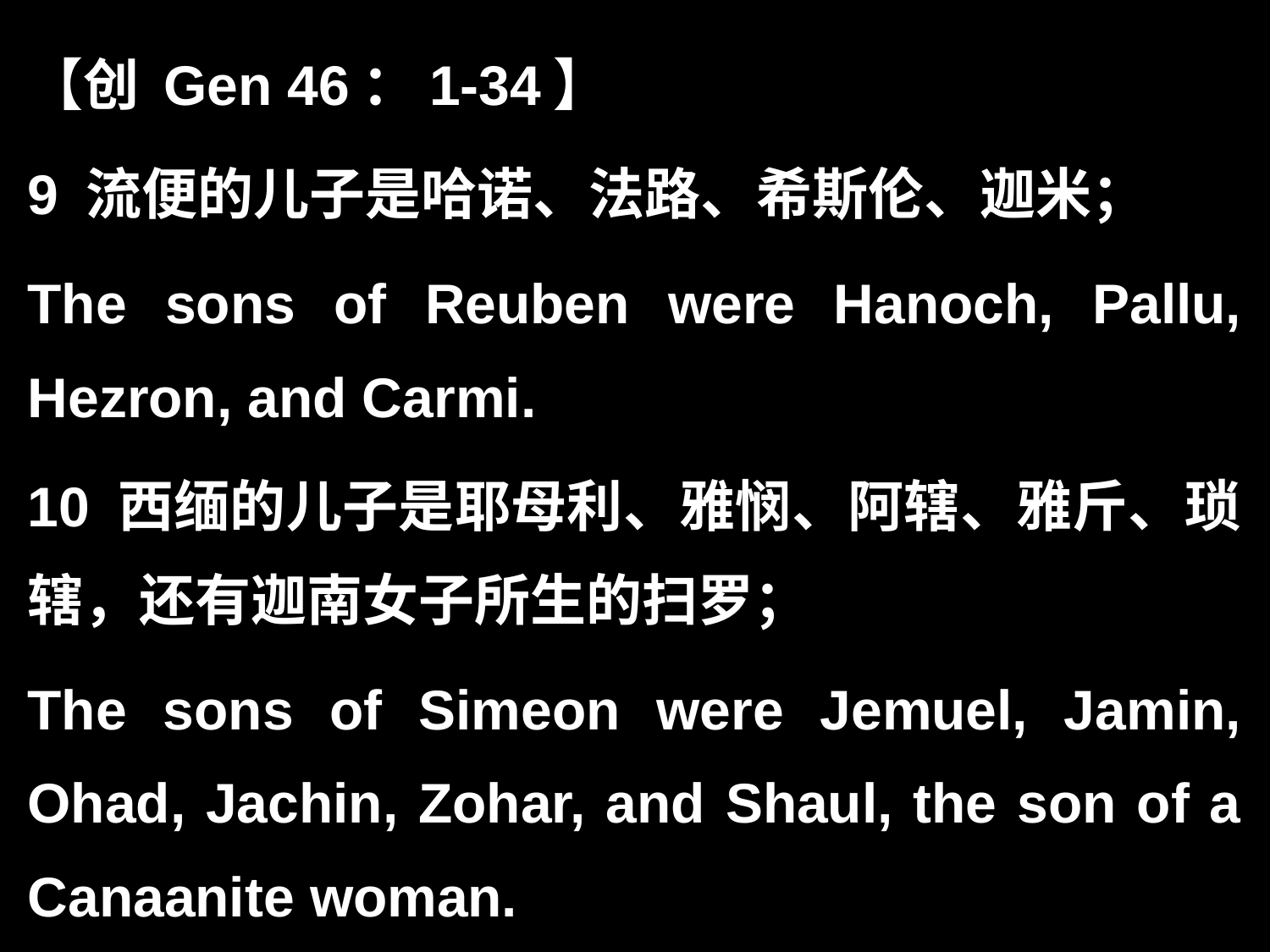

【创 Gen 46：1-34】
9 流便的儿子是哈诺、法路、希斯伦、迦米；
The sons of Reuben were Hanoch, Pallu, Hezron, and Carmi.
10 西缅的儿子是耶母利、雅悯、阿辖、雅斤、琐辖，还有迦南女子所生的扫罗；
The sons of Simeon were Jemuel, Jamin, Ohad, Jachin, Zohar, and Shaul, the son of a Canaanite woman.